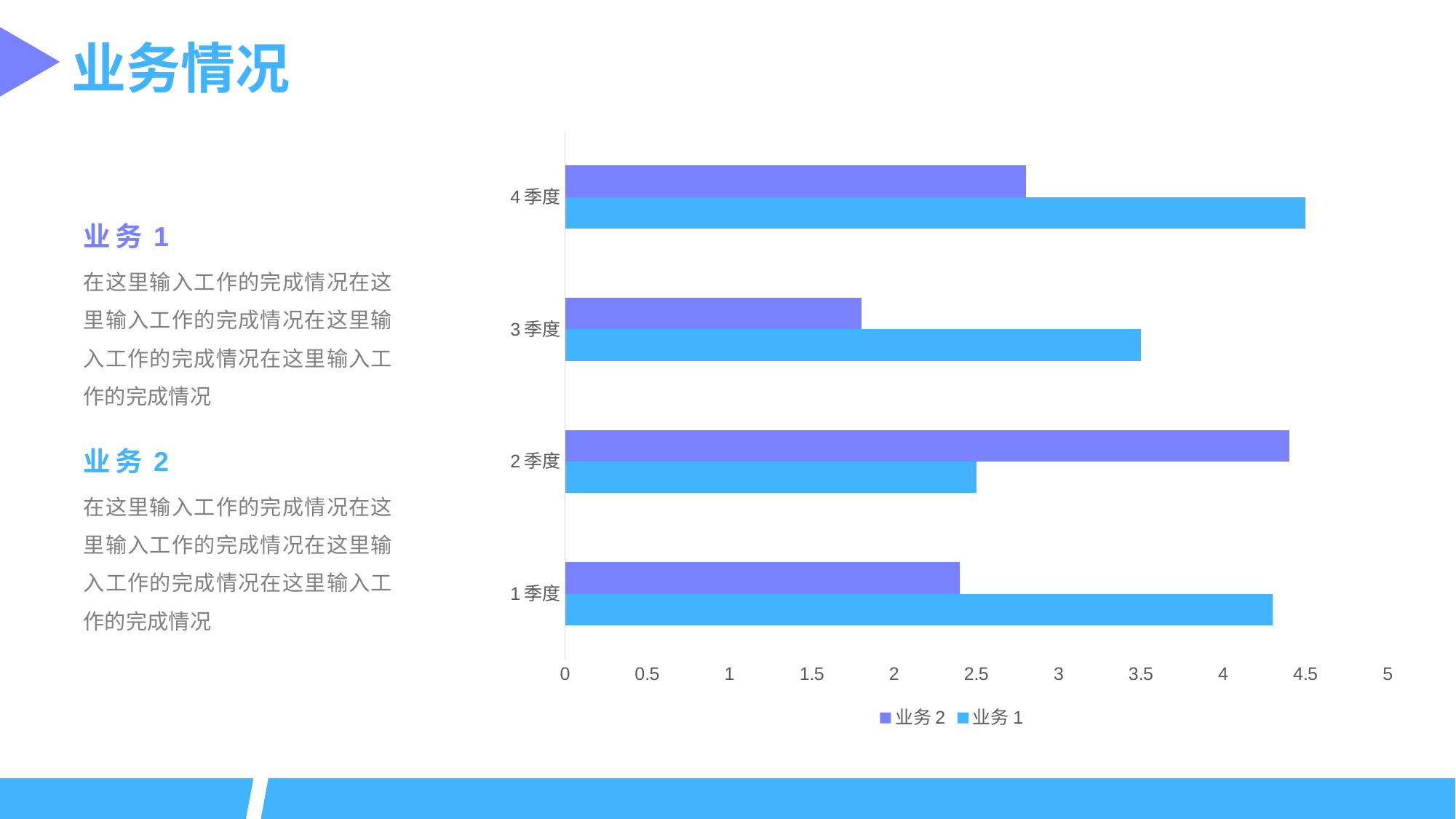

业务情况

### Chart

| Category | 业务1 | 业务2 |
|---|---|---|
| 1季度 | 4.3 | 2.4 |
| 2季度 | 2.5 | 4.4 |
| 3季度 | 3.5 | 1.8 |
| 4季度 | 4.5 | 2.8 |
业务1
在这里输入工作的完成情况在这里输入工作的完成情况在这里输入工作的完成情况在这里输入工作的完成情况
业务2
在这里输入工作的完成情况在这里输入工作的完成情况在这里输入工作的完成情况在这里输入工作的完成情况